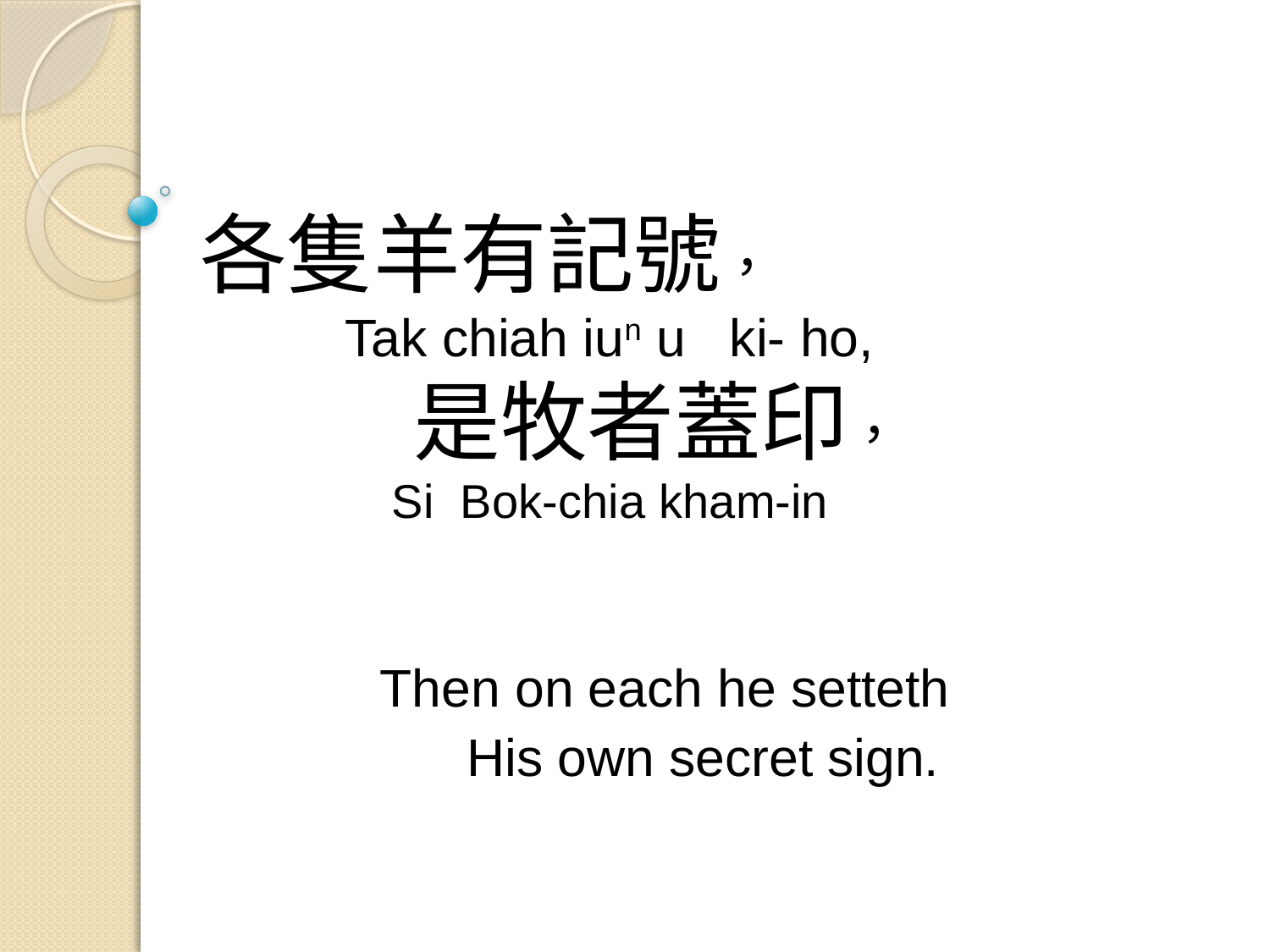

# 各隻羊有記號， Tak chiah iun u   ki- ho, 是牧者蓋印， Si  Bok-chia kham-in Then on each he setteth His own secret sign.